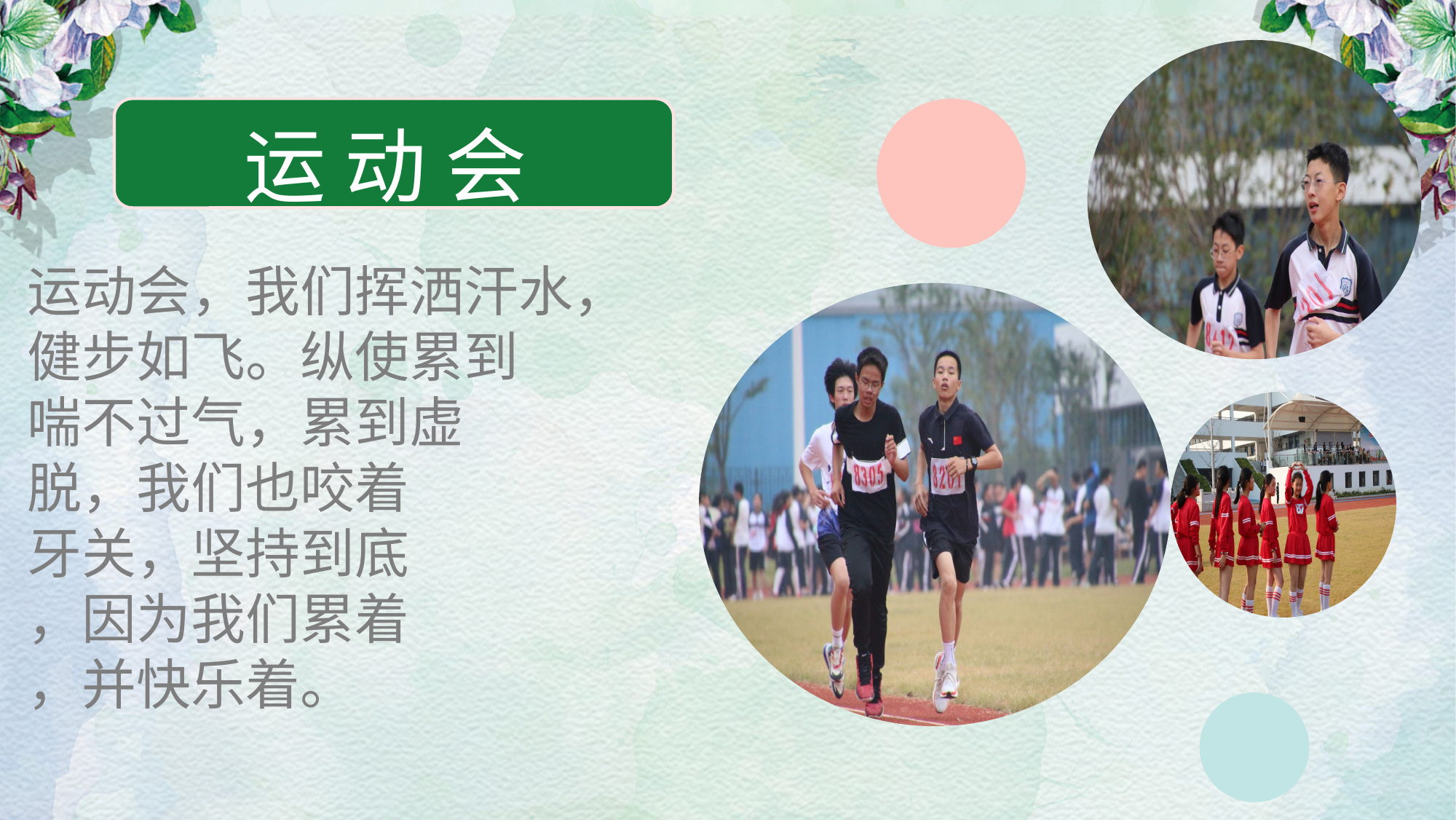

运 动 会

运动会，我们挥洒汗水，
健步如飞。纵使累到
喘不过气，累到虚
脱，我们也咬着
牙关，坚持到底
，因为我们累着
，并快乐着。